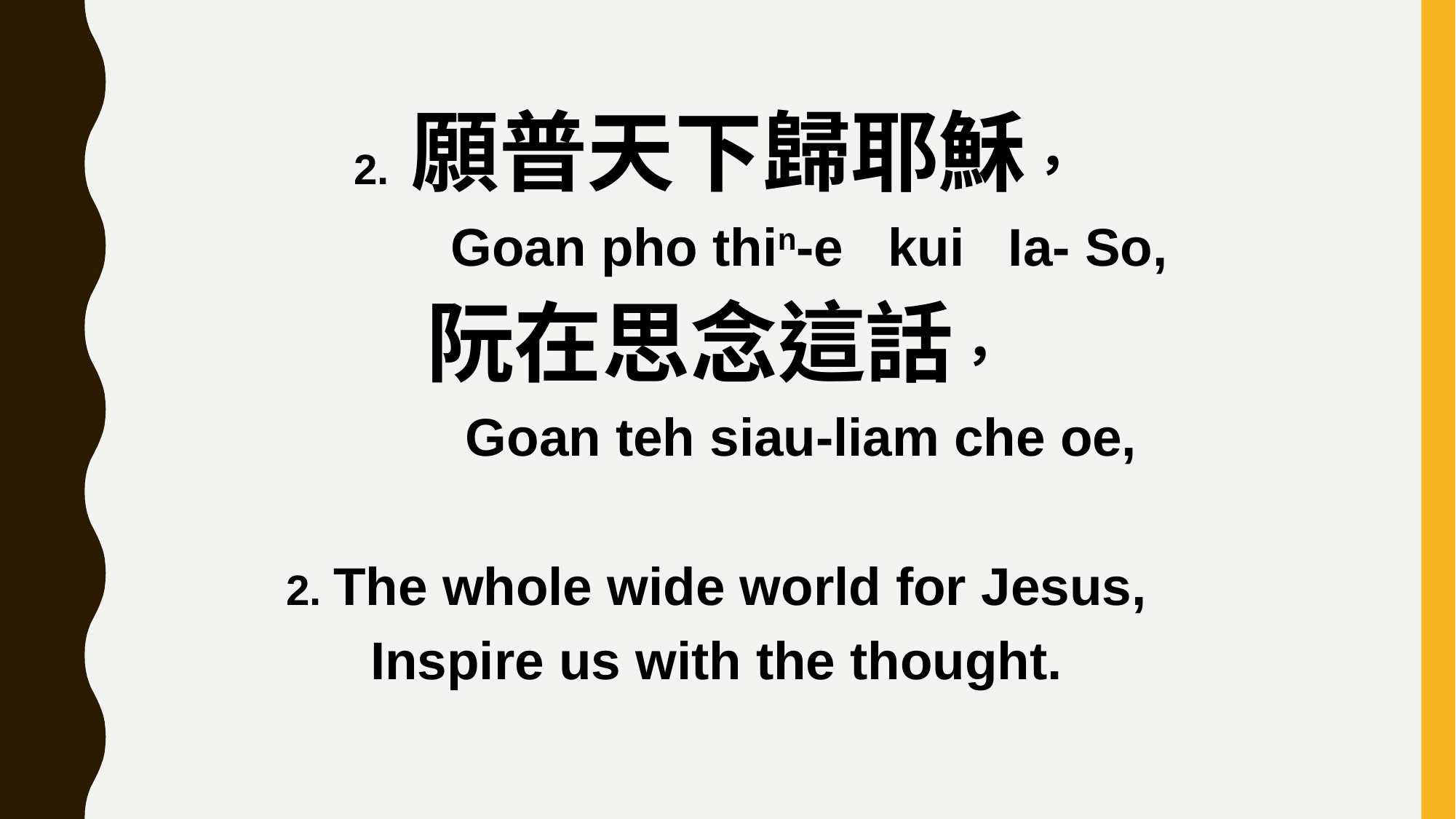

2. 願普天下歸耶穌，
                   Goan pho thin-e   kui   Ia- So,
阮在思念這話，
                    Goan teh siau-liam che oe,

2. The whole wide world for Jesus,
Inspire us with the thought.